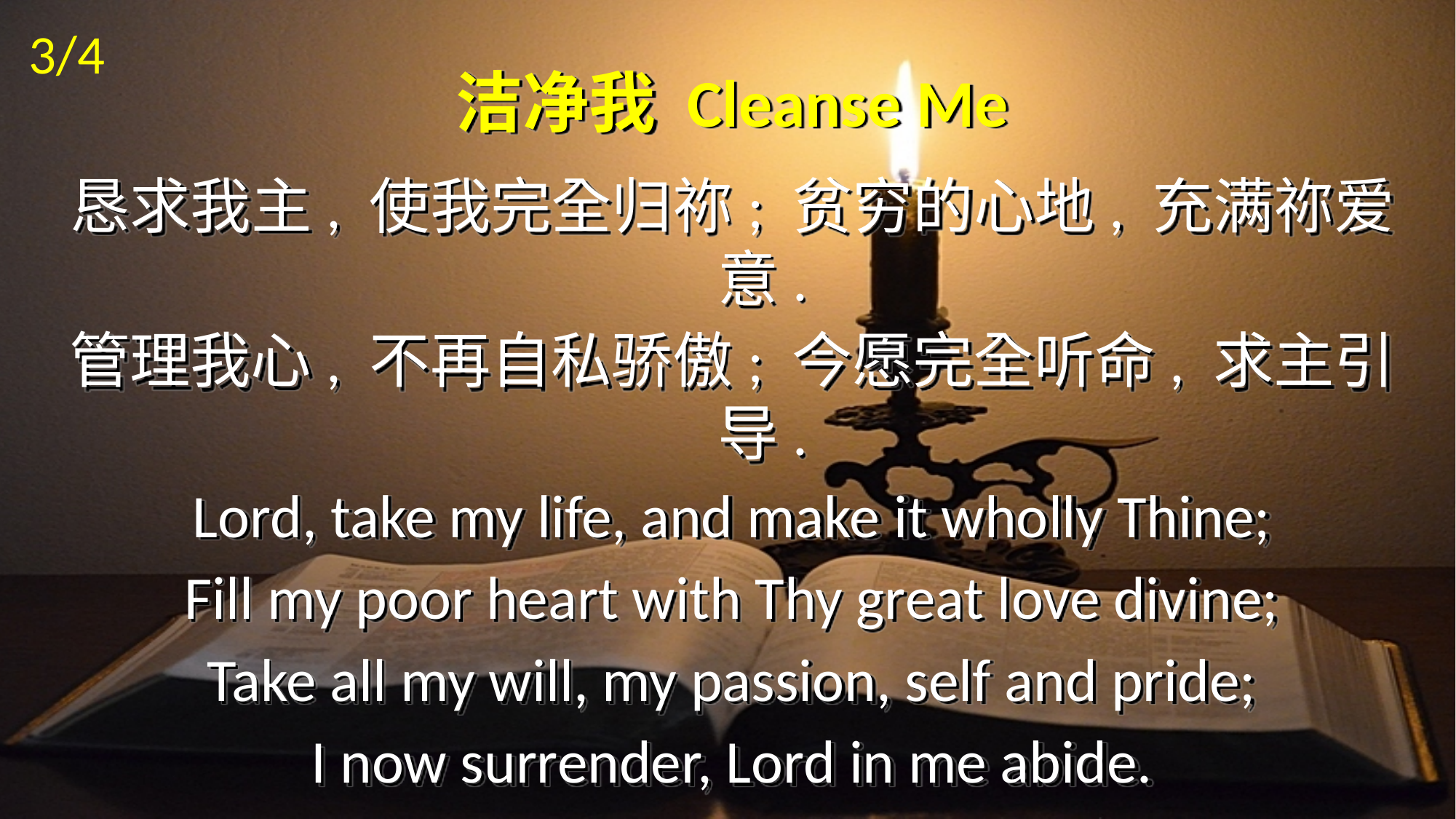

3/4
洁净我 Cleanse Me
恳求我主, 使我完全归祢; 贫穷的心地, 充满祢爱意.
管理我心, 不再自私骄傲; 今愿完全听命, 求主引导.
Lord, take my life, and make it wholly Thine;
Fill my poor heart with Thy great love divine;
Take all my will, my passion, self and pride;
I now surrender, Lord in me abide.